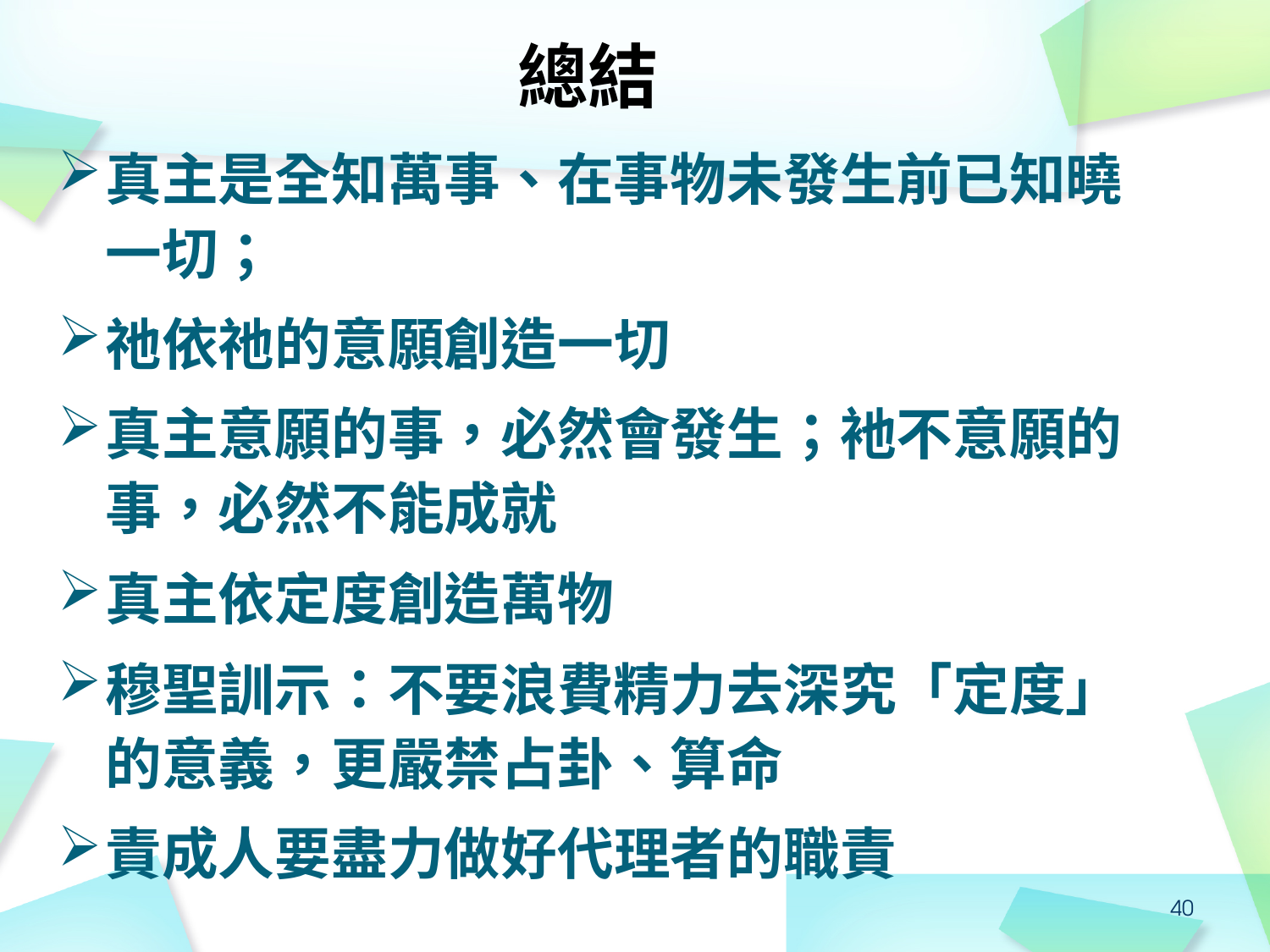

總結
真主是全知萬事、在事物未發生前已知曉一切；
祂依祂的意願創造一切
真主意願的事，必然會發生；衪不意願的事，必然不能成就
真主依定度創造萬物
穆聖訓示：不要浪費精力去深究「定度」的意義，更嚴禁占卦、算命
責成人要盡力做好代理者的職責
40